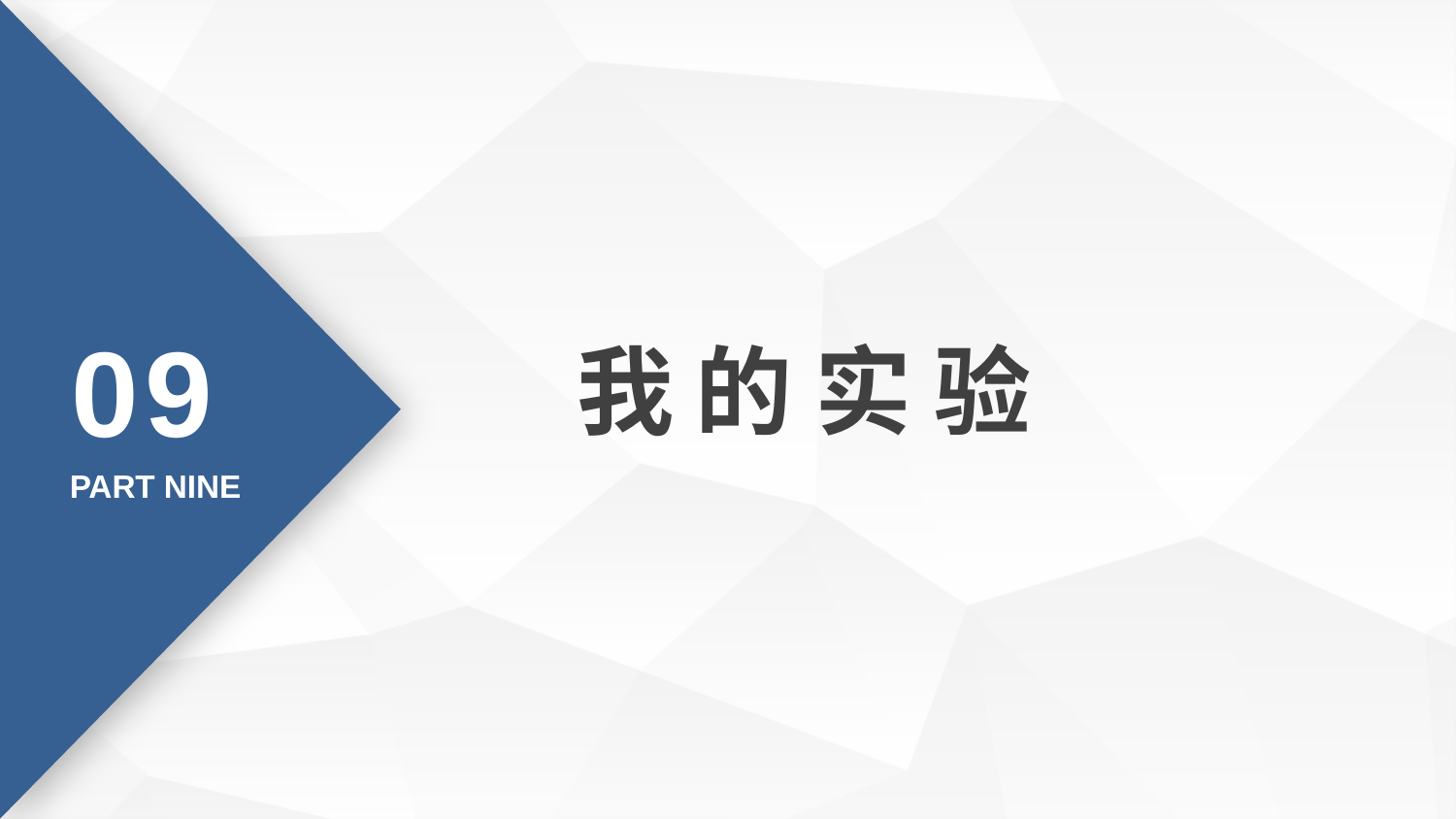

09
我 的 实 验
PART NINE